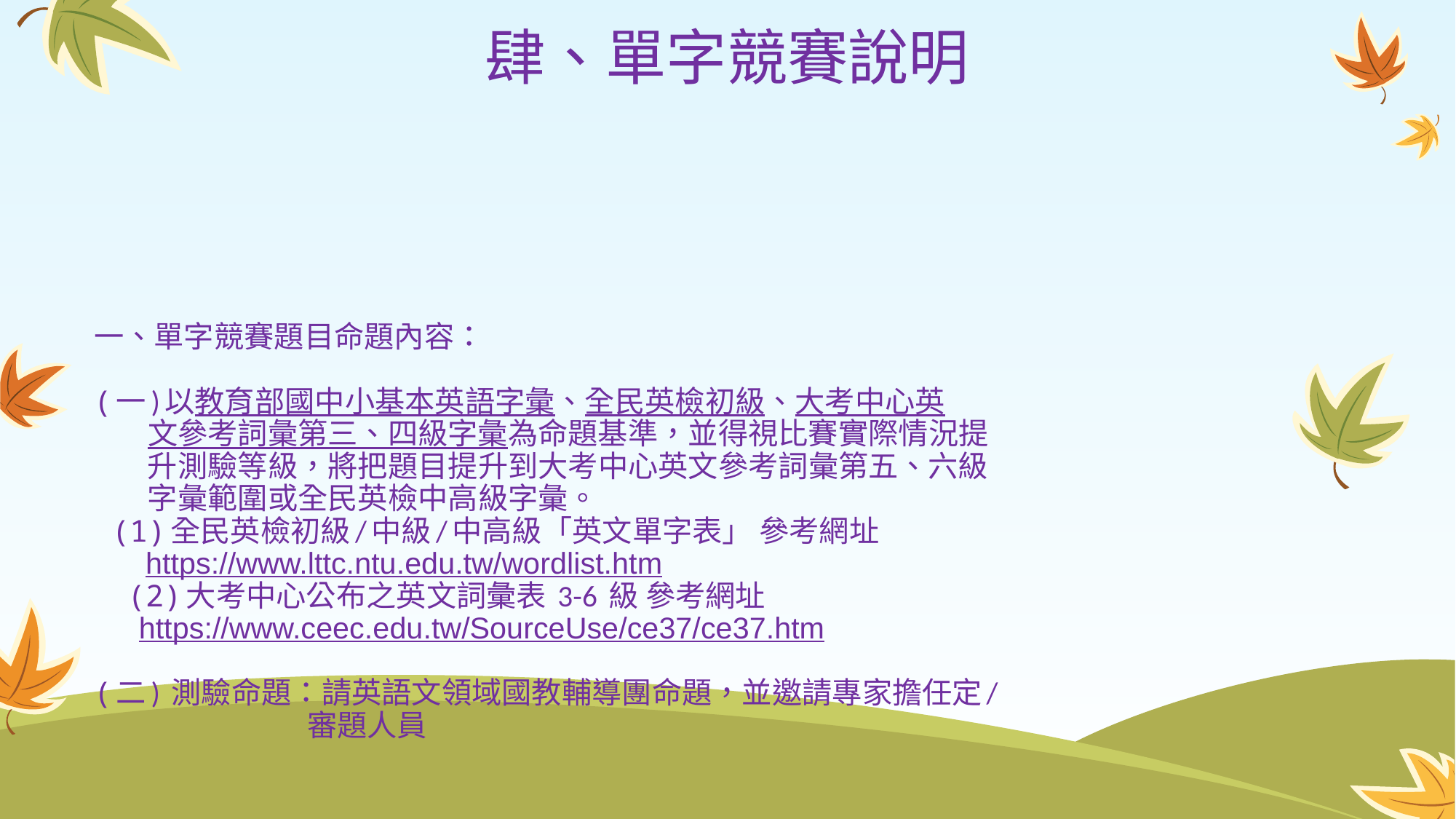

肆、單字競賽說明
# 一、單字競賽題目命題內容： (一)以教育部國中小基本英語字彙、全民英檢初級、大考中心英 文參考詞彙第三、四級字彙為命題基準，並得視比賽實際情況提 升測驗等級，將把題目提升到大考中心英文參考詞彙第五、六級 字彙範圍或全民英檢中高級字彙。 (1)全民英檢初級/中級/中高級「英文單字表」 參考網址 https://www.lttc.ntu.edu.tw/wordlist.htm (2)大考中心公布之英文詞彙表 3-6 級 參考網址 https://www.ceec.edu.tw/SourceUse/ce37/ce37.htm (二) 測驗命題：請英語文領域國教輔導團命題，並邀請專家擔任定/ 審題人員